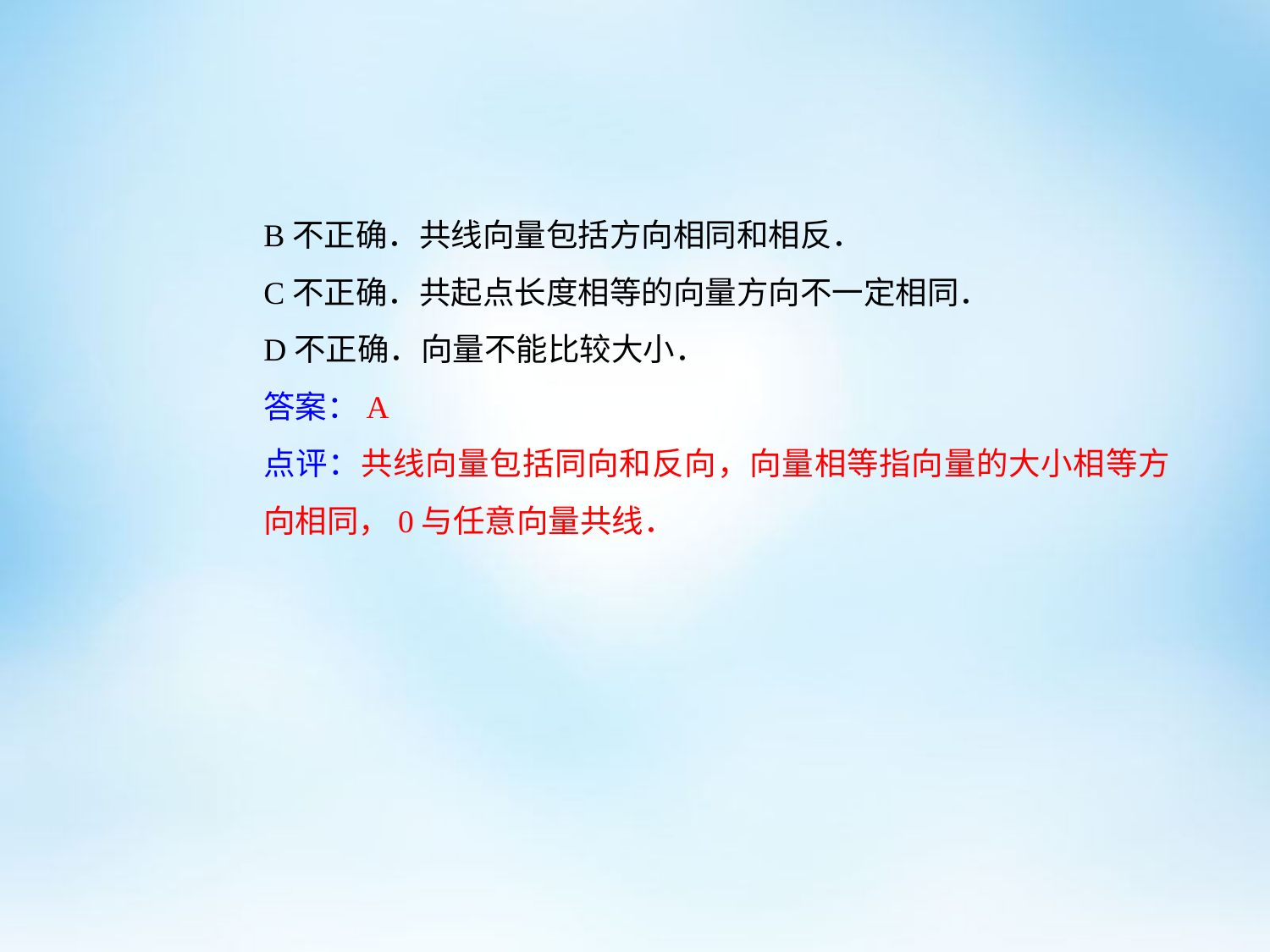

B不正确．共线向量包括方向相同和相反．
C不正确．共起点长度相等的向量方向不一定相同．
D不正确．向量不能比较大小．
答案：A
点评：共线向量包括同向和反向，向量相等指向量的大小相等方向相同，0与任意向量共线．